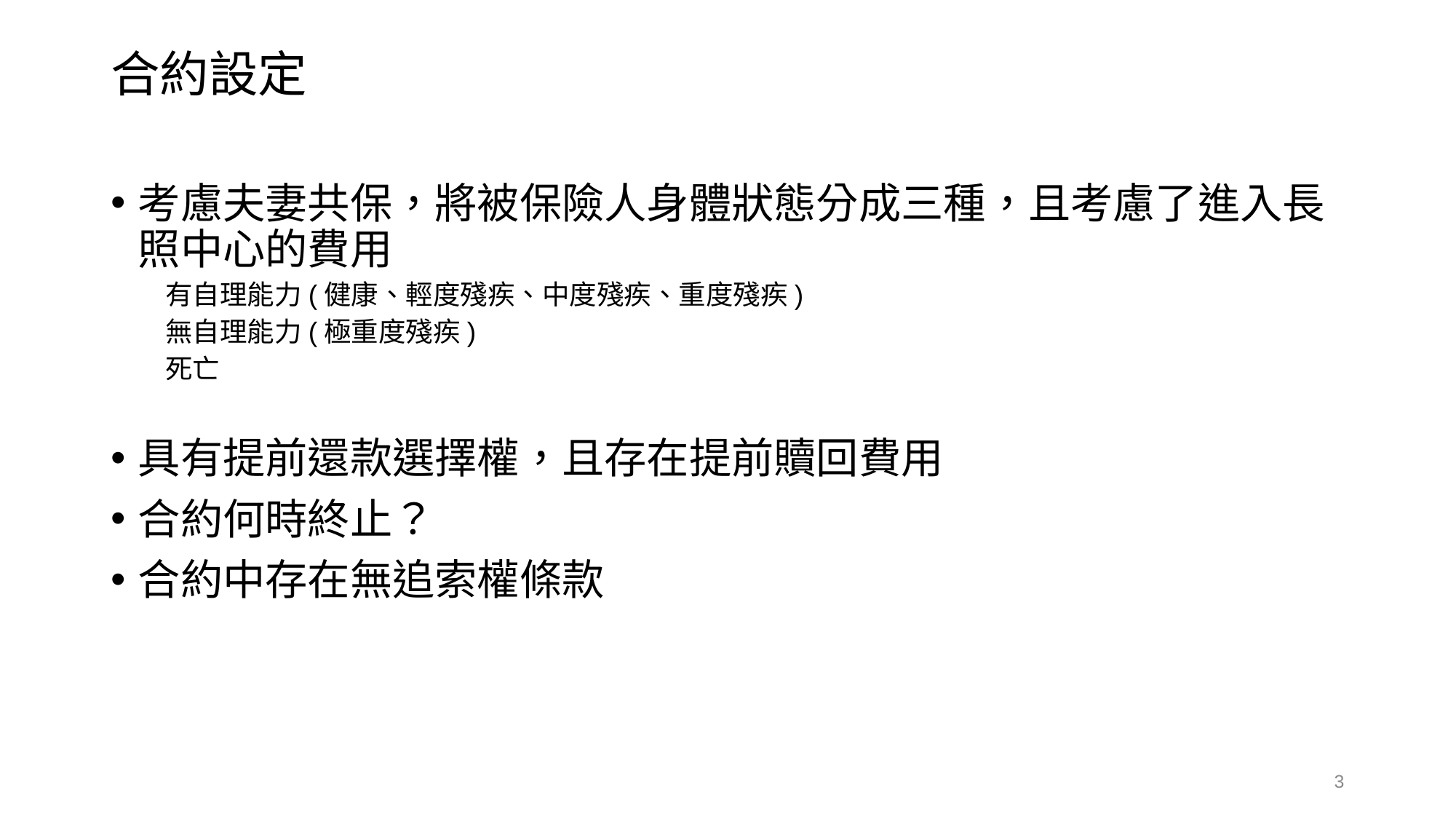

# 合約設定
考慮夫妻共保，將被保險人身體狀態分成三種，且考慮了進入長照中心的費用
有自理能力(健康、輕度殘疾、中度殘疾、重度殘疾)
無自理能力(極重度殘疾)
死亡

具有提前還款選擇權，且存在提前贖回費用
合約何時終止？
合約中存在無追索權條款

3